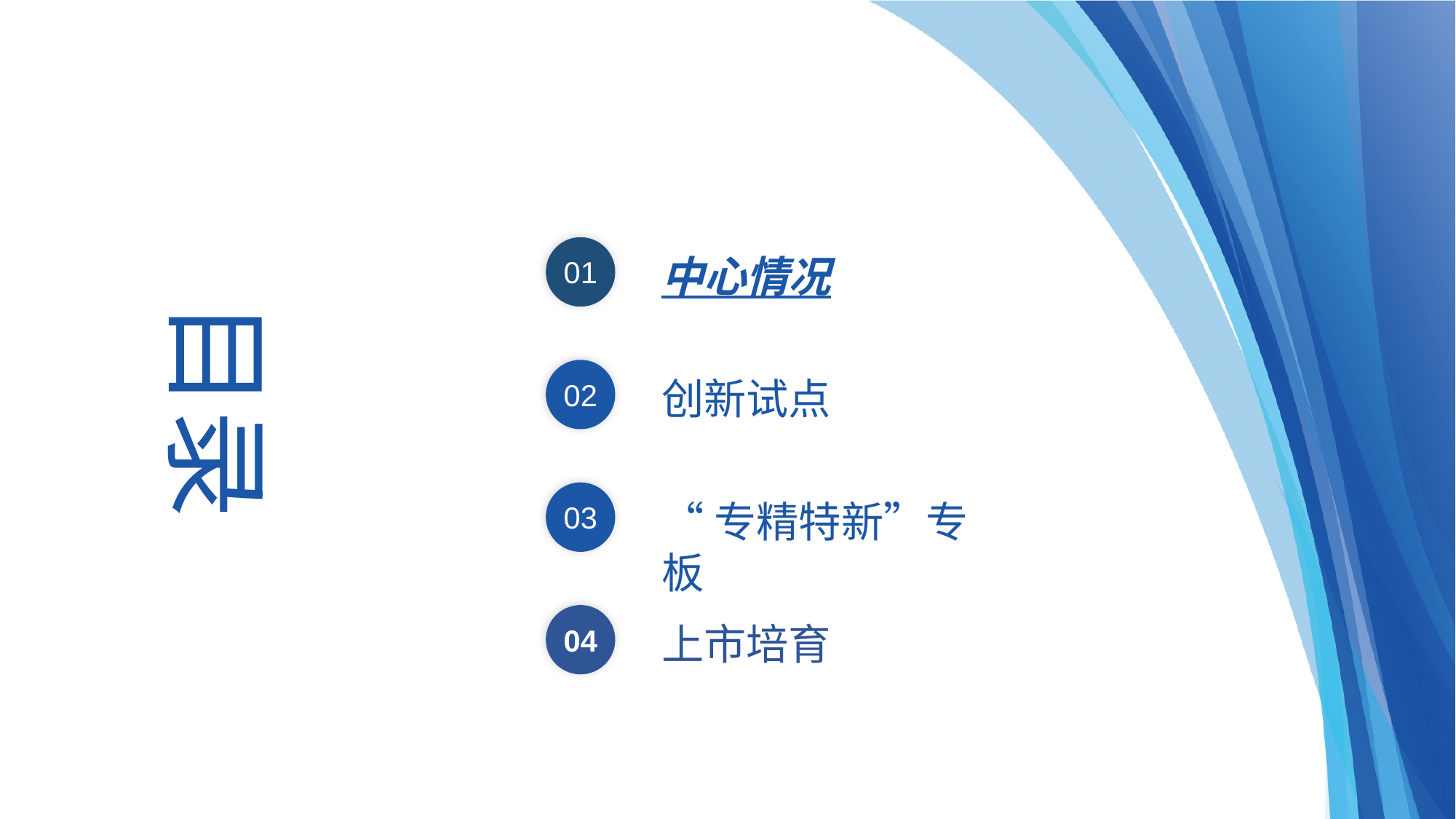

01
中心情况
目录

02
创新试点

03
“专精特新”专板

04
上市培育